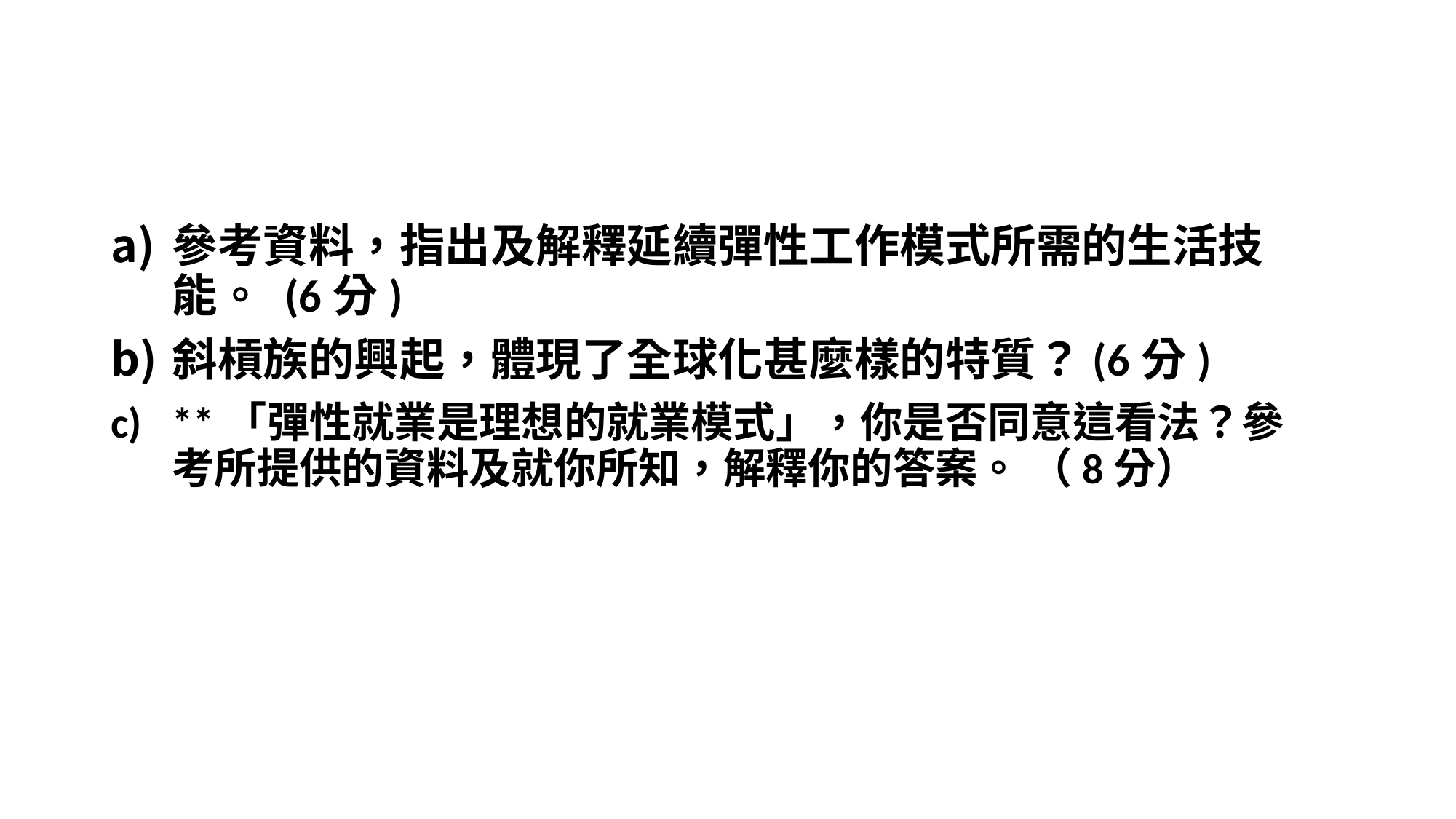

#
參考資料，指出及解釋延續彈性工作模式所需的生活技能。 (6分)
斜槓族的興起，體現了全球化甚麼樣的特質？(6分)
**「彈性就業是理想的就業模式」，你是否同意這看法？參考所提供的資料及就你所知，解釋你的答案。 （8分）